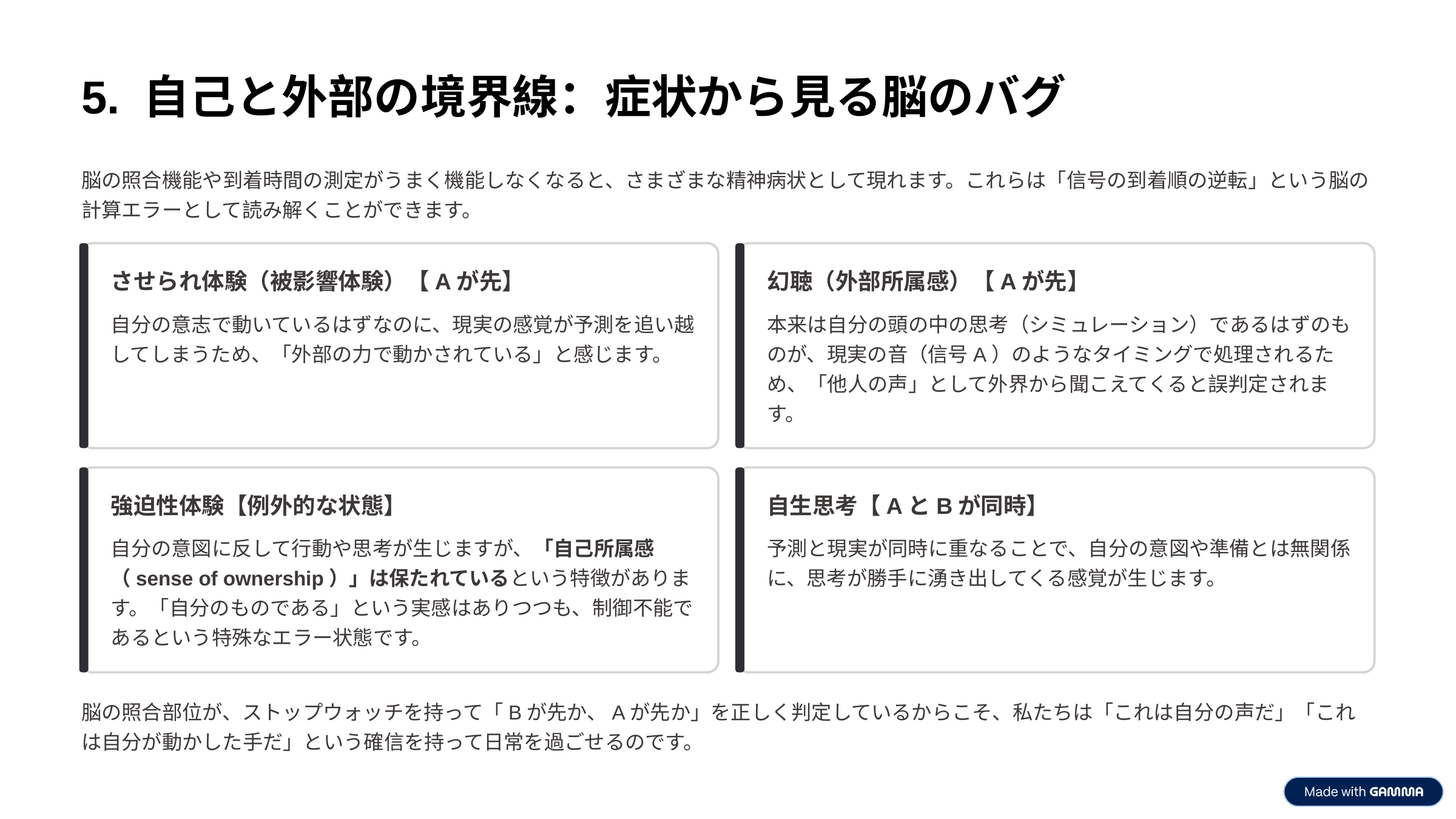

5. 自己と外部の境界線：症状から見る脳のバグ
脳の照合機能や到着時間の測定がうまく機能しなくなると、さまざまな精神病状として現れます。これらは「信号の到着順の逆転」という脳の計算エラーとして読み解くことができます。

させられ体験（被影響体験）【Aが先】
幻聴（外部所属感）【Aが先】
自分の意志で動いているはずなのに、現実の感覚が予測を追い越してしまうため、「外部の力で動かされている」と感じます。
本来は自分の頭の中の思考（シミュレーション）であるはずのものが、現実の音（信号A）のようなタイミングで処理されるため、「他人の声」として外界から聞こえてくると誤判定されます。

強迫性体験【例外的な状態】
自生思考【AとBが同時】
自分の意図に反して行動や思考が生じますが、「自己所属感（sense of ownership）」は保たれているという特徴があります。「自分のものである」という実感はありつつも、制御不能であるという特殊なエラー状態です。
予測と現実が同時に重なることで、自分の意図や準備とは無関係に、思考が勝手に湧き出してくる感覚が生じます。
脳の照合部位が、ストップウォッチを持って「Bが先か、Aが先か」を正しく判定しているからこそ、私たちは「これは自分の声だ」「これは自分が動かした手だ」という確信を持って日常を過ごせるのです。